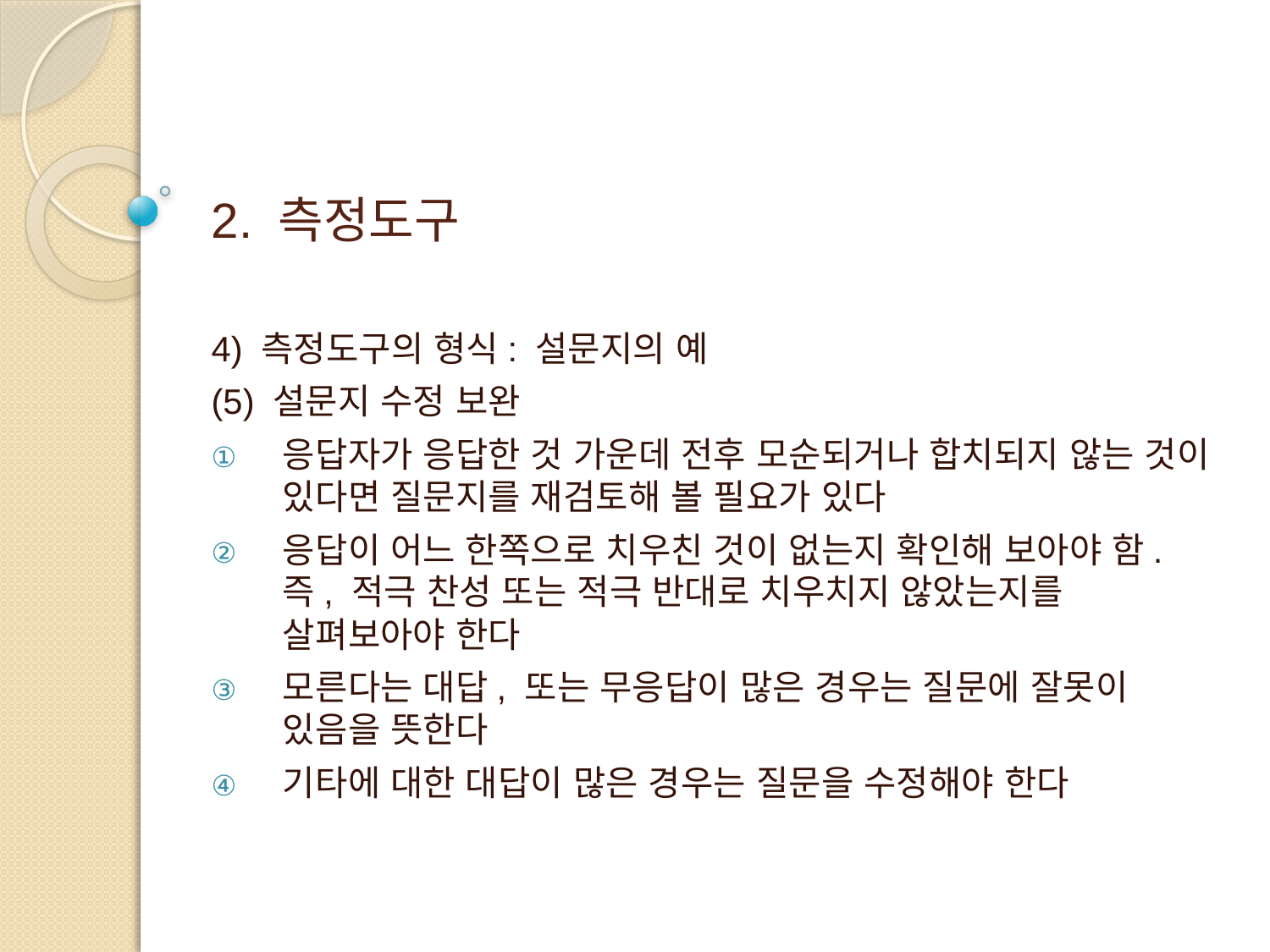

# 2. 측정도구
4) 측정도구의 형식: 설문지의 예
(5) 설문지 수정 보완
응답자가 응답한 것 가운데 전후 모순되거나 합치되지 않는 것이 있다면 질문지를 재검토해 볼 필요가 있다
응답이 어느 한쪽으로 치우친 것이 없는지 확인해 보아야 함. 즉, 적극 찬성 또는 적극 반대로 치우치지 않았는지를 살펴보아야 한다
모른다는 대답, 또는 무응답이 많은 경우는 질문에 잘못이 있음을 뜻한다
기타에 대한 대답이 많은 경우는 질문을 수정해야 한다